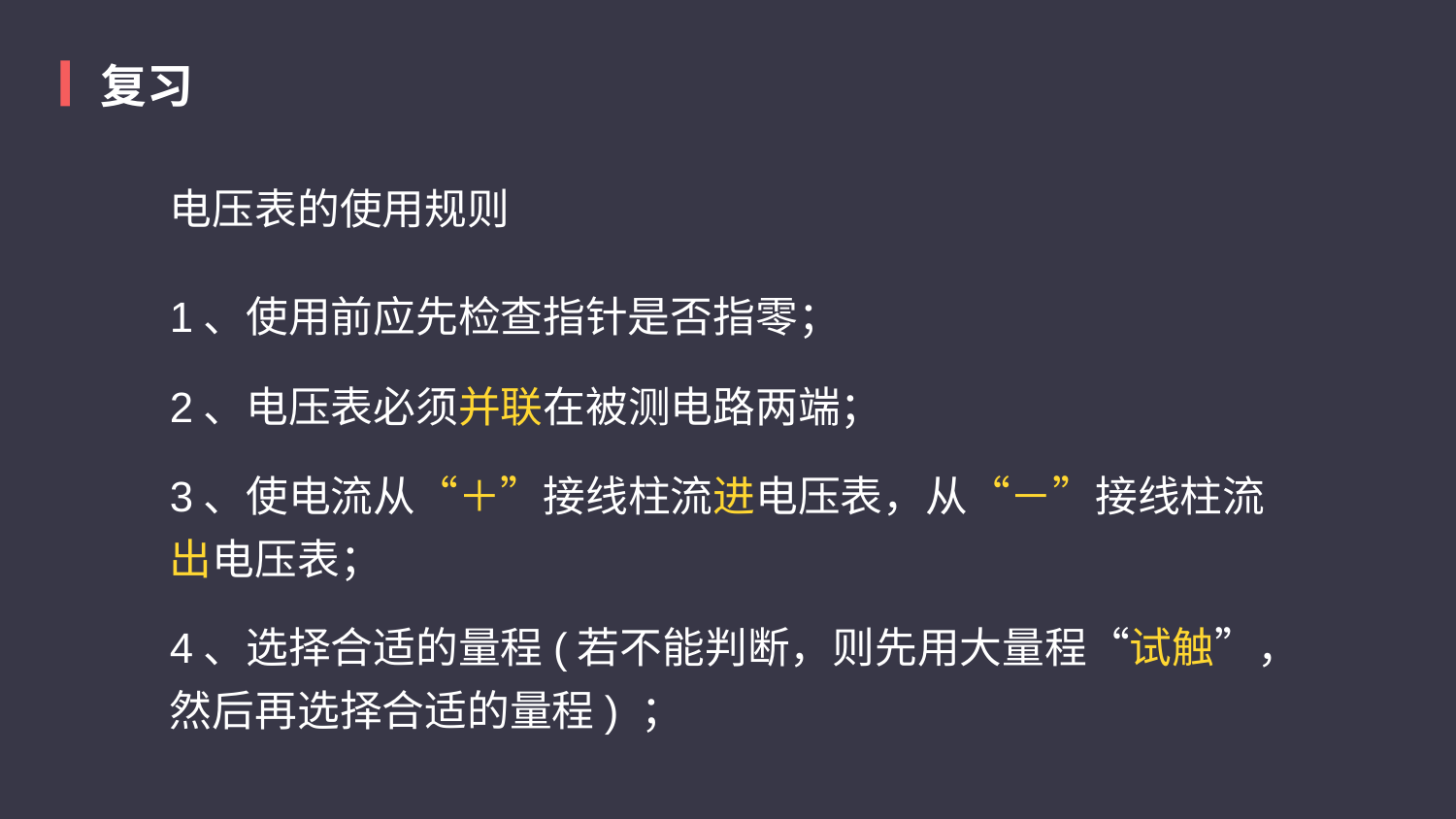

复习

电压表的使用规则
1、使用前应先检查指针是否指零；
2、电压表必须并联在被测电路两端；
3、使电流从“＋”接线柱流进电压表，从“－”接线柱流出电压表；
4、选择合适的量程(若不能判断，则先用大量程“试触”，然后再选择合适的量程) ；